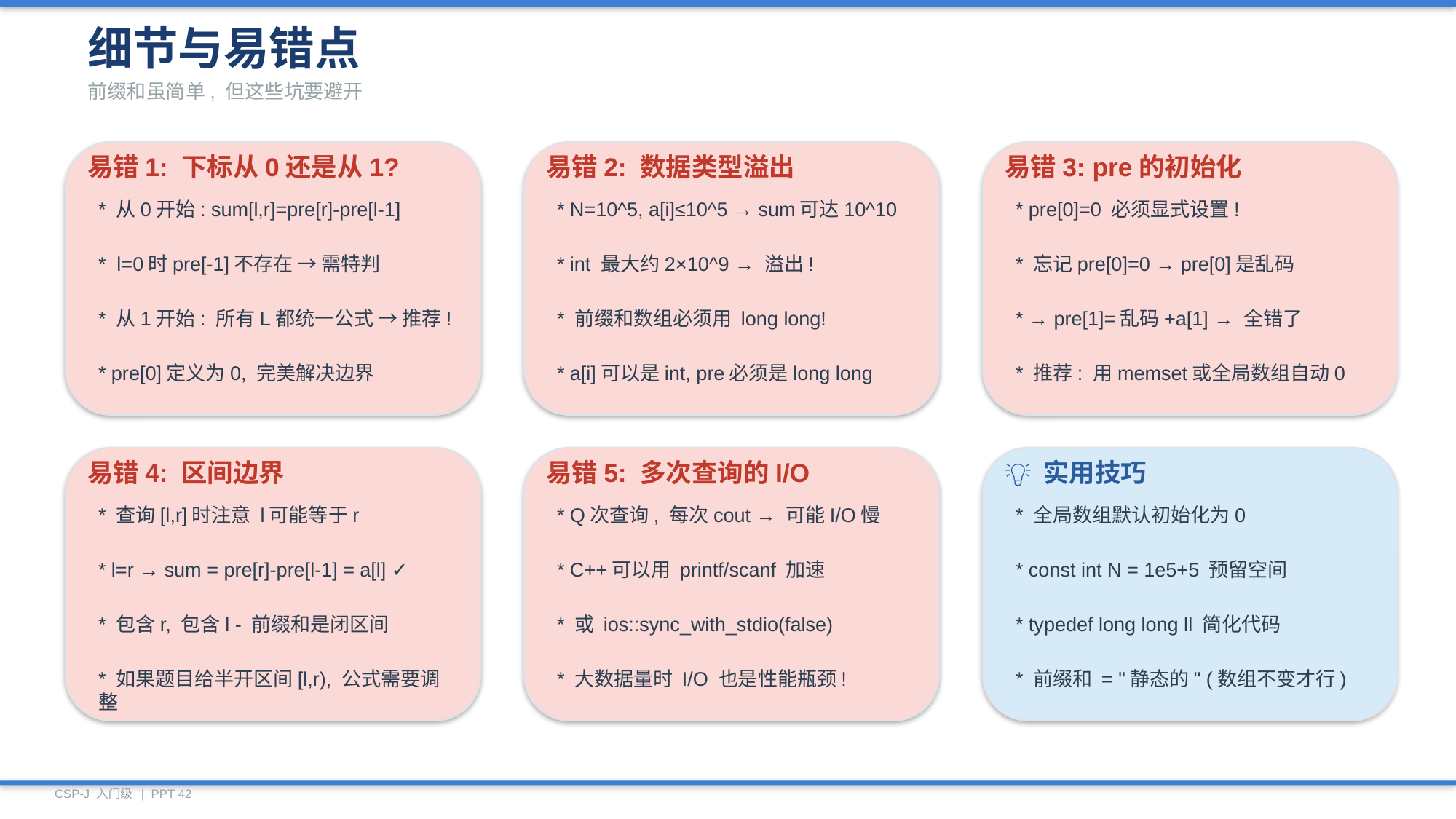

细节与易错点
前缀和虽简单, 但这些坑要避开

易错1: 下标从0还是从1?
易错2: 数据类型溢出
易错3: pre的初始化
* 从0开始: sum[l,r]=pre[r]-pre[l-1]
* N=10^5, a[i]≤10^5 → sum可达10^10
* pre[0]=0 必须显式设置!
*  l=0时pre[-1]不存在 → 需特判
* int 最大约2×10^9 → 溢出!
* 忘记pre[0]=0 → pre[0]是乱码
* 从1开始: 所有L都统一公式 → 推荐!
* 前缀和数组必须用 long long!
* → pre[1]=乱码+a[1] → 全错了
* pre[0]定义为0, 完美解决边界
* a[i]可以是int, pre必须是long long
* 推荐: 用memset或全局数组自动0

易错4: 区间边界
易错5: 多次查询的I/O
💡 实用技巧
* 查询[l,r]时注意 l可能等于r
* Q次查询, 每次cout → 可能I/O慢
* 全局数组默认初始化为0
* l=r → sum = pre[r]-pre[l-1] = a[l] ✓
* C++可以用 printf/scanf 加速
* const int N = 1e5+5 预留空间
* 包含r, 包含l - 前缀和是闭区间
* 或 ios::sync_with_stdio(false)
* typedef long long ll 简化代码
* 如果题目给半开区间[l,r), 公式需要调整
* 大数据量时 I/O 也是性能瓶颈!
* 前缀和 = "静态的" (数组不变才行)

CSP-J 入门级  |  PPT 42